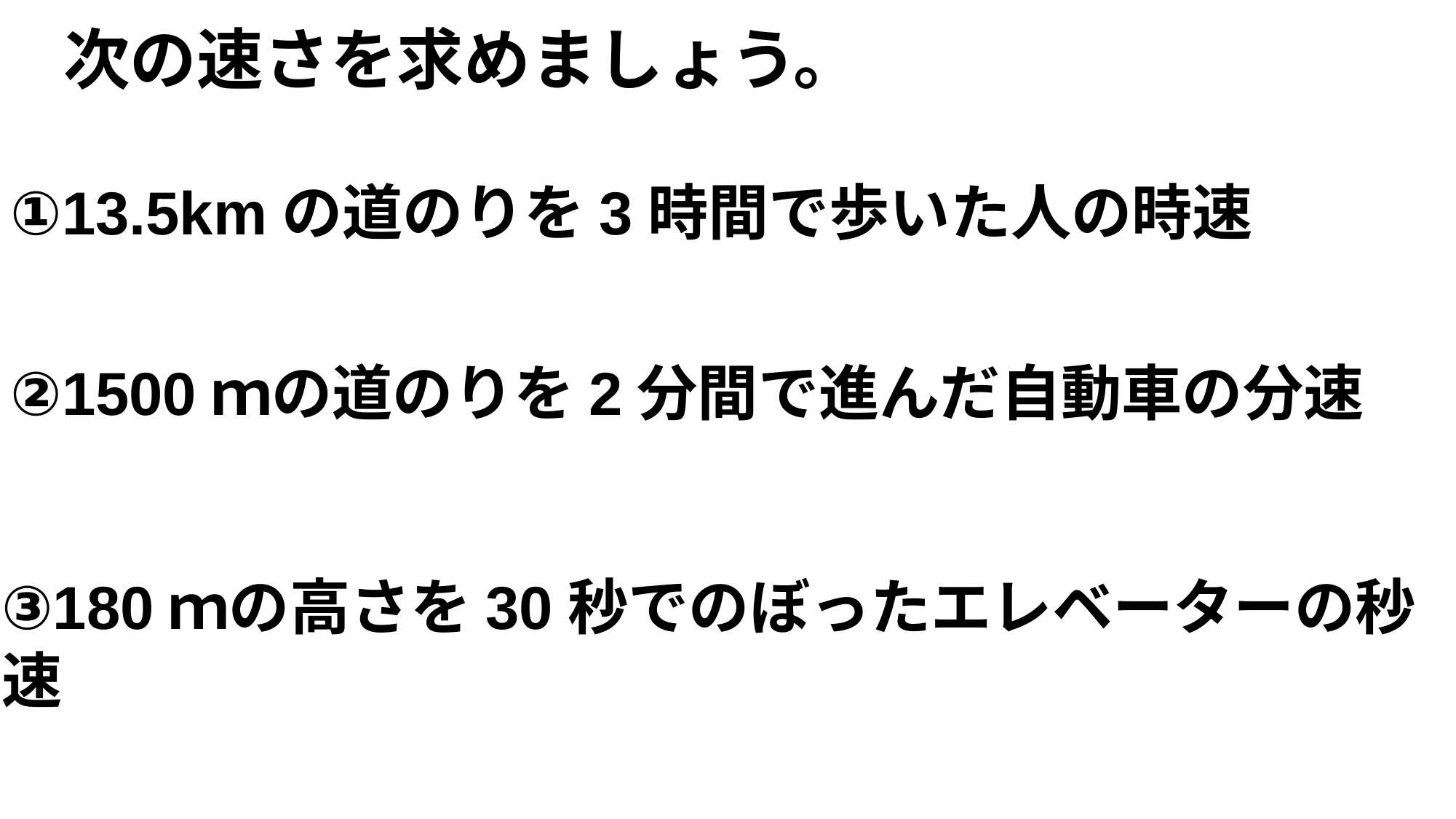

次の速さを求めましょう。
①13.5kmの道のりを3時間で歩いた人の時速
②1500ｍの道のりを2分間で進んだ自動車の分速
③180ｍの高さを30秒でのぼったエレベーターの秒速